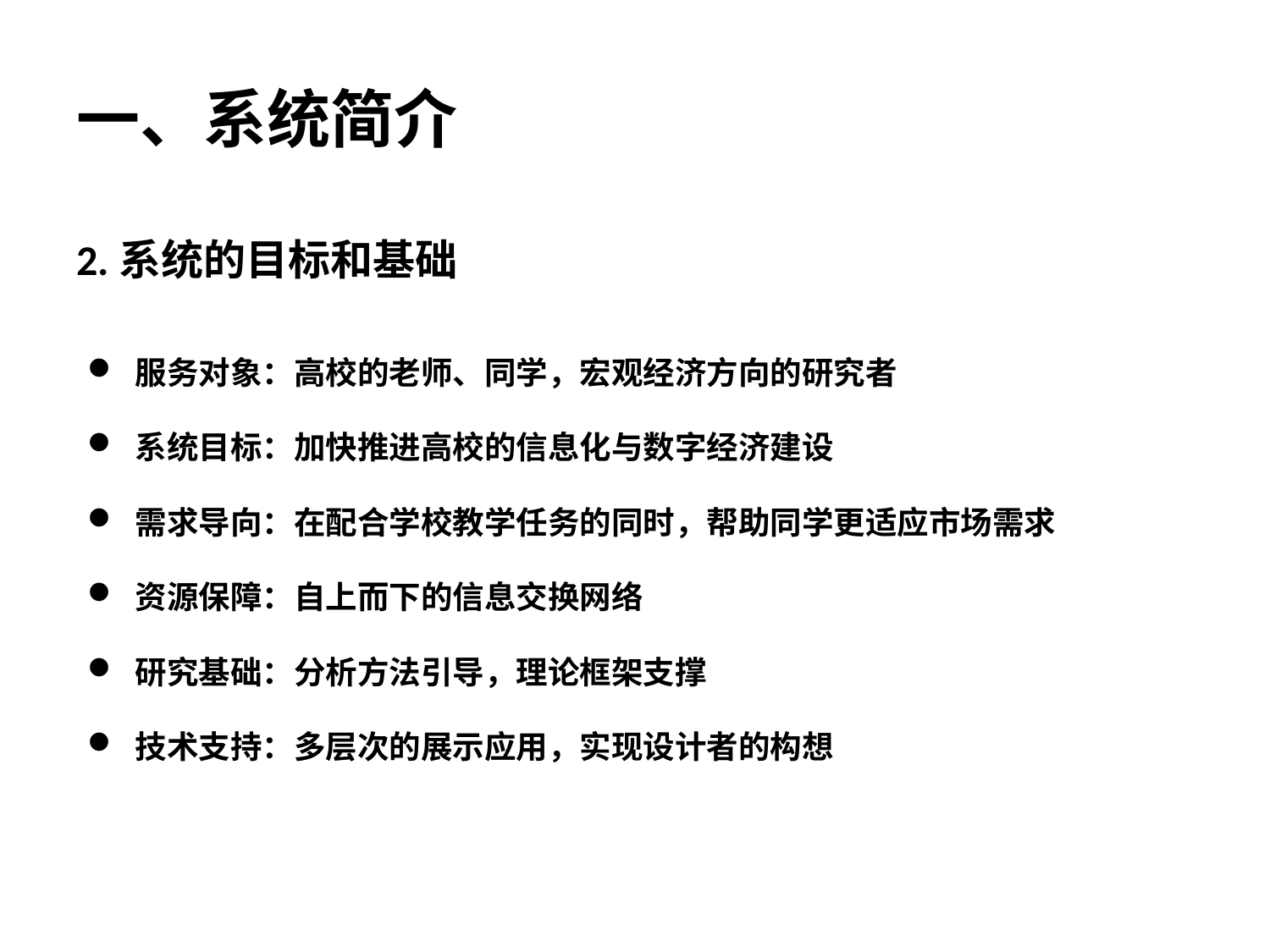

# 一、系统简介
2.系统的目标和基础
服务对象：高校的老师、同学，宏观经济方向的研究者
系统目标：加快推进高校的信息化与数字经济建设
需求导向：在配合学校教学任务的同时，帮助同学更适应市场需求
资源保障：自上而下的信息交换网络
研究基础：分析方法引导，理论框架支撑
技术支持：多层次的展示应用，实现设计者的构想